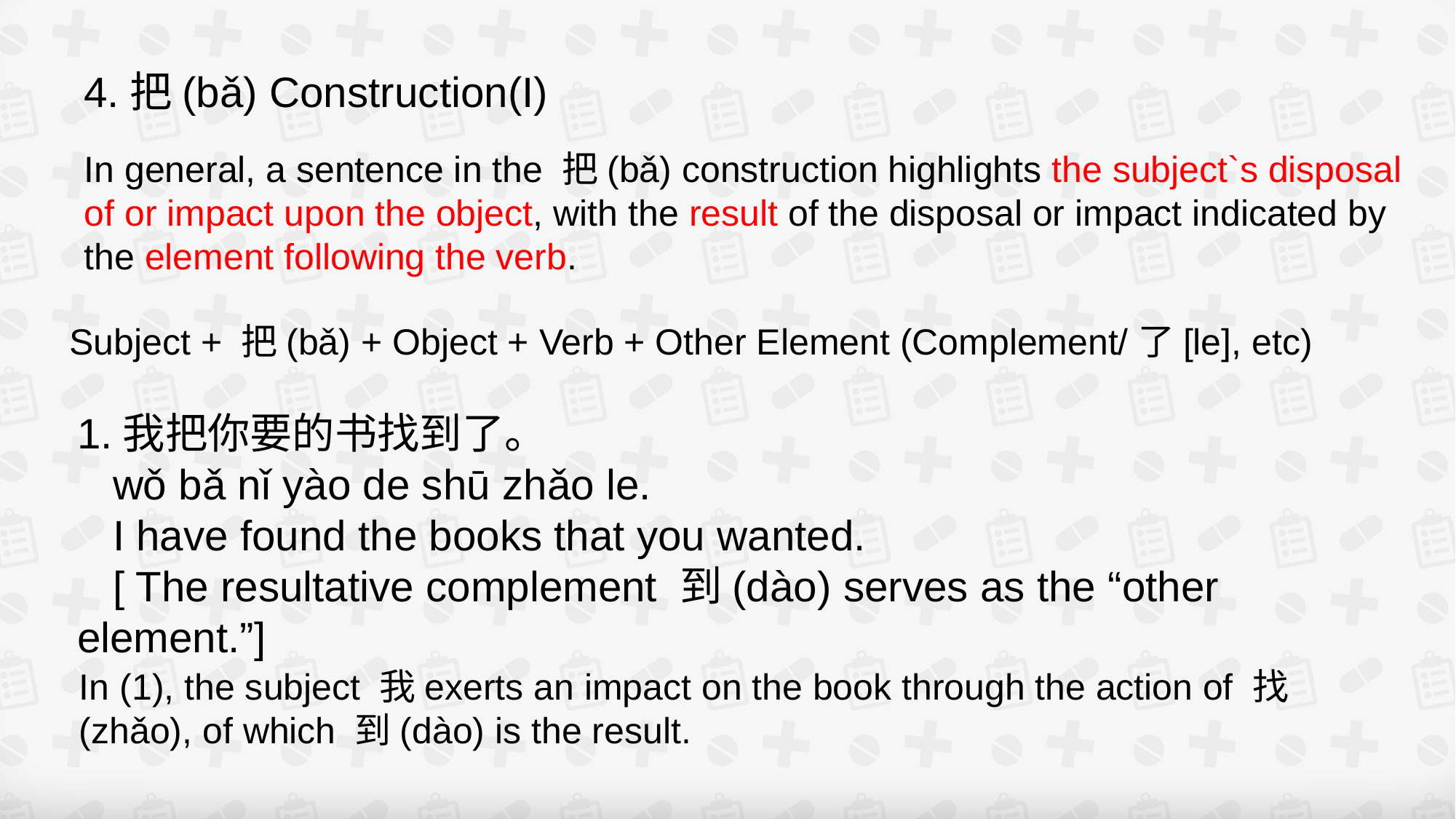

4.把(bǎ) Construction(I)
In general, a sentence in the 把(bǎ) construction highlights the subject`s disposal of or impact upon the object, with the result of the disposal or impact indicated by the element following the verb.
Subject + 把(bǎ) + Object + Verb + Other Element (Complement/了[le], etc)
1.我把你要的书找到了。
   wǒ bǎ nǐ yào de shū zhǎo le.
   I have found the books that you wanted.
   [ The resultative complement 到(dào) serves as the “other element.”]
In (1), the subject 我exerts an impact on the book through the action of 找(zhǎo), of which 到(dào) is the result.